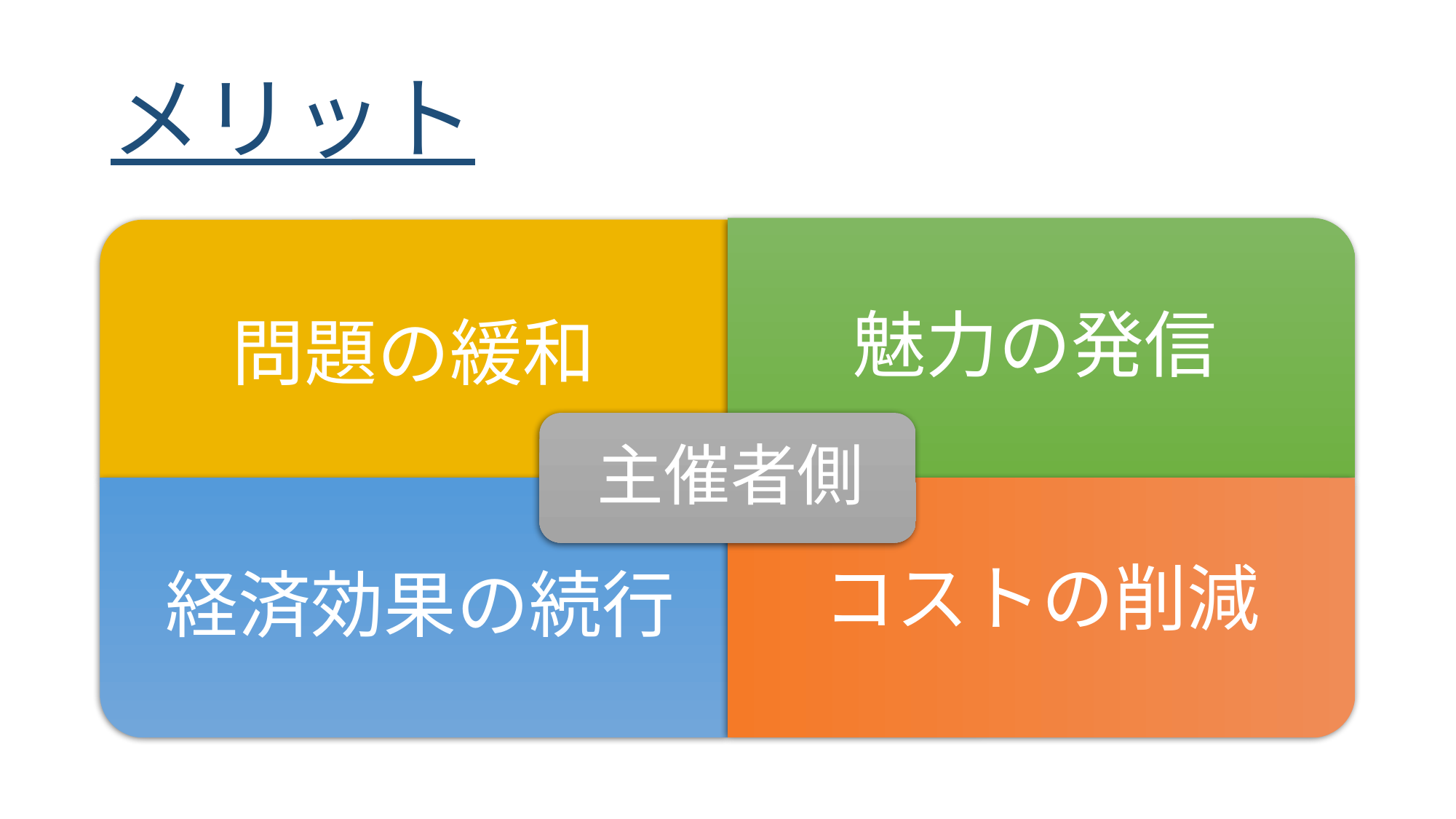

# メリット
問題の緩和
魅力の発信
経済効果の続行
コストの削減
主催者側